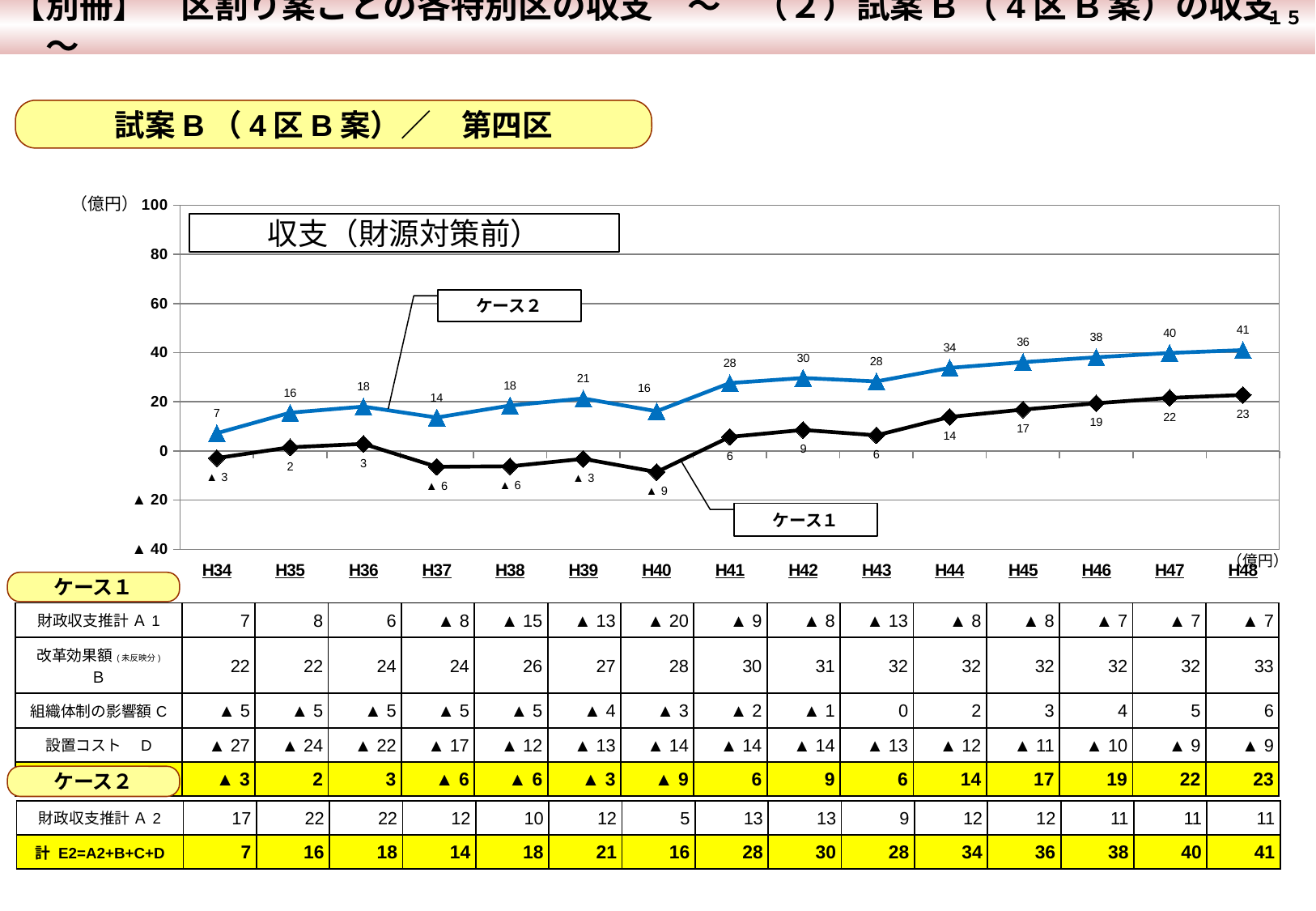

【別冊】　区割り案ごとの各特別区の収支　～　（２）試案B（4区B案）の収支　～
 １５
試案B（4区B案）／　第四区

### Chart

| Category | 計 E=A'+B+C+D | 計 E=A+B+C+D |
|---|---|---|
| H34 | 7.223058309494636 | -2.8895016905053605 |
| H35 | 15.556230965812485 | 1.510740965812488 |
| H36 | 18.05029650335181 | 2.879096503351814 |
| H37 | 13.605596340744173 | -6.4374236592558205 |
| H38 | 18.48593817446903 | -6.239701825530975 |
| H39 | 21.362911563356256 | -3.2091384366437365 |
| H40 | 16.15031475270313 | -8.57531524729687 |
| H41 | 27.640981032417102 | 5.717921032417107 |
| H42 | 29.68940509070162 | 8.55969509070163 |
| H43 | 28.304538437803842 | 6.365958437803822 |
| H44 | 33.81105919108419 | 13.82521919108419 |
| H45 | 36.13319069709164 | 16.844860697091644 |
| H46 | 38.118381862510056 | 19.395551862510068 |
| H47 | 39.871076919481006 | 21.585406919480995 |
| H48 | 41.038941404867145 | 22.784771404867147 |
（億円）
収支（財源対策前）
ケース２
ケース１
（億円）
ケース１
| 財政収支推計 Ａ1 | 7 | 8 | 6 | ▲ 8 | ▲ 15 | ▲ 13 | ▲ 20 | ▲ 9 | ▲ 8 | ▲ 13 | ▲ 8 | ▲ 8 | ▲ 7 | ▲ 7 | ▲ 7 |
| --- | --- | --- | --- | --- | --- | --- | --- | --- | --- | --- | --- | --- | --- | --- | --- |
| 改革効果額(未反映分) Ｂ | 22 | 22 | 24 | 24 | 26 | 27 | 28 | 30 | 31 | 32 | 32 | 32 | 32 | 32 | 33 |
| 組織体制の影響額C | ▲ 5 | ▲ 5 | ▲ 5 | ▲ 5 | ▲ 5 | ▲ 4 | ▲ 3 | ▲ 2 | ▲ 1 | 0 | 2 | 3 | 4 | 5 | 6 |
| 設置コスト　D | ▲ 27 | ▲ 24 | ▲ 22 | ▲ 17 | ▲ 12 | ▲ 13 | ▲ 14 | ▲ 14 | ▲ 14 | ▲ 13 | ▲ 12 | ▲ 11 | ▲ 10 | ▲ 9 | ▲ 9 |
| 計 E1=A1+B+C+D | ▲ 3 | 2 | 3 | ▲ 6 | ▲ 6 | ▲ 3 | ▲ 9 | 6 | 9 | 6 | 14 | 17 | 19 | 22 | 23 |
ケース２
| 財政収支推計 Ａ2 | 17 | 22 | 22 | 12 | 10 | 12 | 5 | 13 | 13 | 9 | 12 | 12 | 11 | 11 | 11 |
| --- | --- | --- | --- | --- | --- | --- | --- | --- | --- | --- | --- | --- | --- | --- | --- |
| 計 E2=A2+B+C+D | 7 | 16 | 18 | 14 | 18 | 21 | 16 | 28 | 30 | 28 | 34 | 36 | 38 | 40 | 41 |